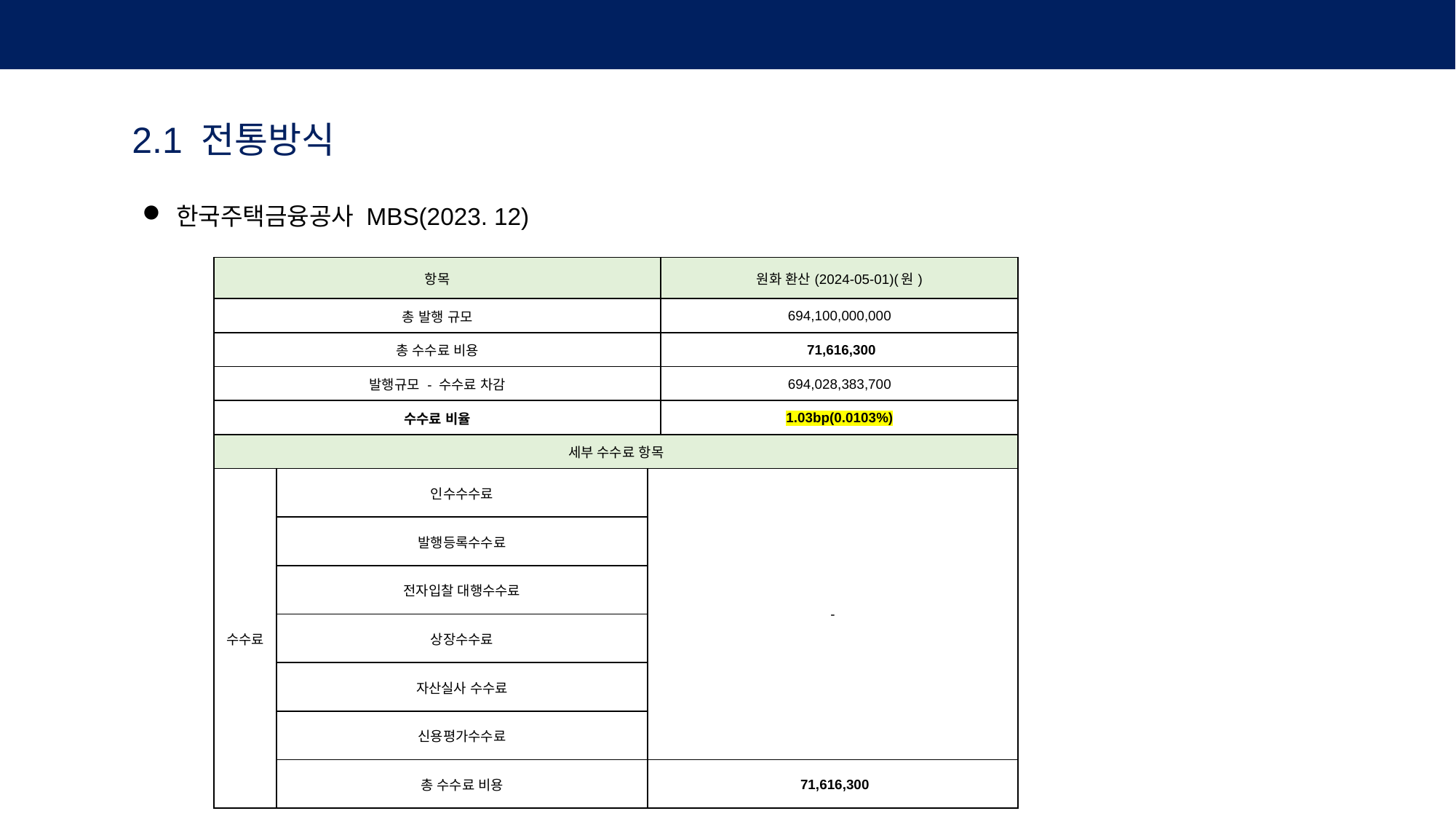

4. 채권토큰화 발행비용 실증분석
2.1 전통방식
한국주택금융공사 MBS(2023. 12)
| 항목 |  |  | 원화 환산(2024-05-01)(원) |
| --- | --- | --- | --- |
| 총 발행 규모 |  |  | 694,100,000,000 |
| 총 수수료 비용 |  |  | 71,616,300 |
| 발행규모 - 수수료 차감 |  |  | 694,028,383,700 |
| 수수료 비율 |  |  | 1.03bp(0.0103%) |
| 세부 수수료 항목 |  |  |  |
| 수수료 | 인수수수료 | - |  |
|  | 발행등록수수료 |  |  |
|  | 전자입찰 대행수수료 |  |  |
|  | 상장수수료 |  |  |
|  | 자산실사 수수료 |  |  |
|  | 신용평가수수료 |  |  |
|  | 총 수수료 비용 | 71,616,300 | 52,668,585 |